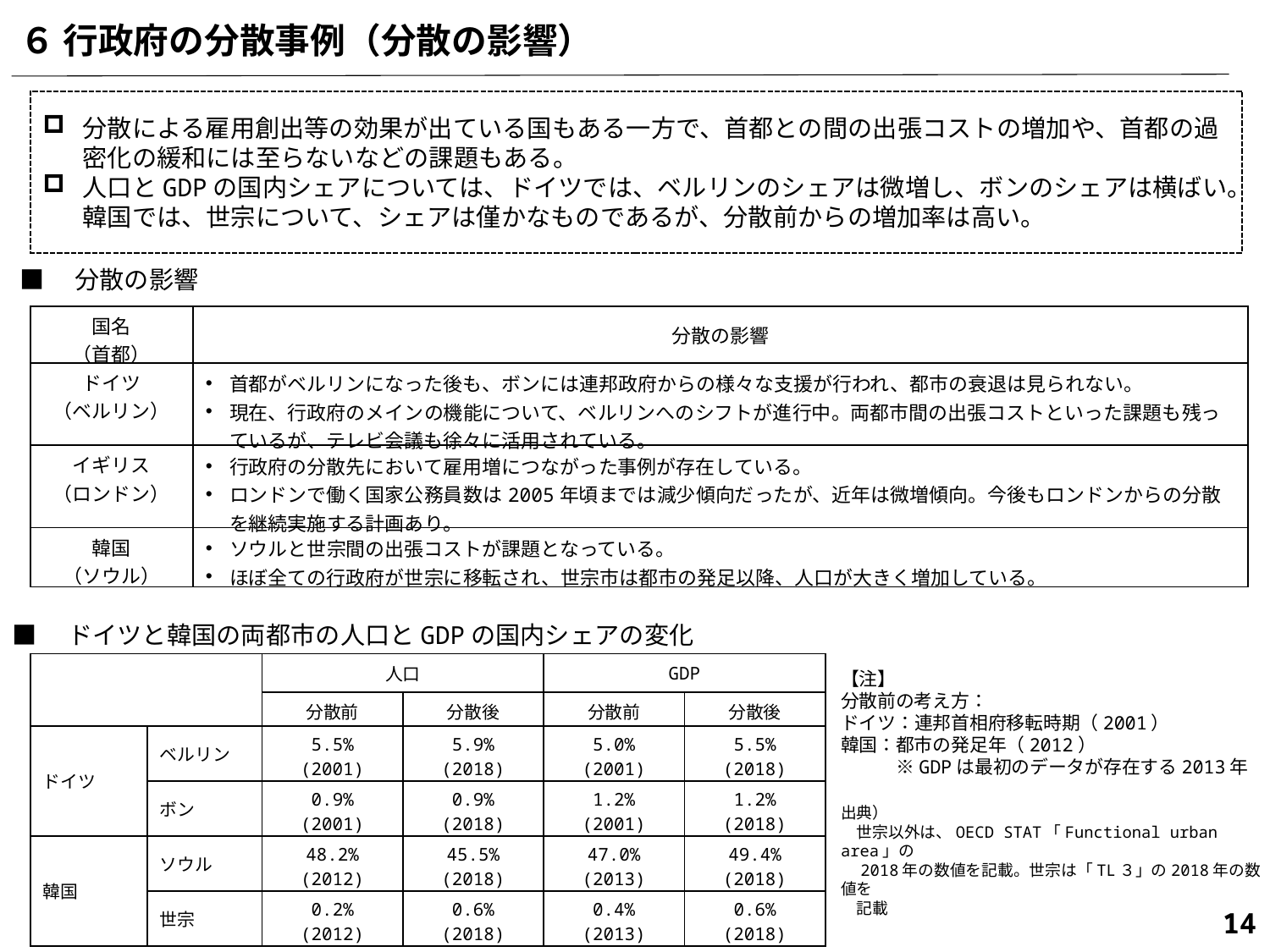

６ 行政府の分散事例（分散の影響）
分散による雇用創出等の効果が出ている国もある一方で、首都との間の出張コストの増加や、首都の過密化の緩和には至らないなどの課題もある。
人口とGDPの国内シェアについては、ドイツでは、ベルリンのシェアは微増し、ボンのシェアは横ばい。韓国では、世宗について、シェアは僅かなものであるが、分散前からの増加率は高い。
■　分散の影響
| 国名 （首都） | 分散の影響 |
| --- | --- |
| ドイツ （ベルリン） | 首都がベルリンになった後も、ボンには連邦政府からの様々な支援が行われ、都市の衰退は見られない。 現在、行政府のメインの機能について、ベルリンへのシフトが進行中。両都市間の出張コストといった課題も残っているが、テレビ会議も徐々に活用されている。 |
| イギリス （ロンドン） | 行政府の分散先において雇用増につながった事例が存在している。 ロンドンで働く国家公務員数は2005年頃までは減少傾向だったが、近年は微増傾向。今後もロンドンからの分散を継続実施する計画あり。 |
| 韓国 （ソウル） | ソウルと世宗間の出張コストが課題となっている。 ほぼ全ての行政府が世宗に移転され、世宗市は都市の発足以降、人口が大きく増加している。 |
■　ドイツと韓国の両都市の人口とGDPの国内シェアの変化
|  |  | 人口 |  | GDP |  |
| --- | --- | --- | --- | --- | --- |
|  |  | 分散前 | 分散後 | 分散前 | 分散後 |
| ドイツ | ベルリン | 5.5% (2001) | 5.9% (2018) | 5.0% (2001) | 5.5% (2018) |
|  | ボン | 0.9% (2001) | 0.9% (2018) | 1.2% (2001) | 1.2% (2018) |
| 韓国 | ソウル | 48.2% (2012) | 45.5% (2018) | 47.0% (2013) | 49.4% (2018) |
|  | 世宗 | 0.2% (2012) | 0.6% (2018) | 0.4% (2013) | 0.6% (2018) |
【注】
分散前の考え方：
ドイツ：連邦首相府移転時期（2001）
韓国：都市の発足年（2012）
　　　※GDPは最初のデータが存在する2013年

出典）
　世宗以外は、OECD STAT「Functional urban area」の
　2018年の数値を記載。世宗は「TL３」の2018年の数値を
　記載

14